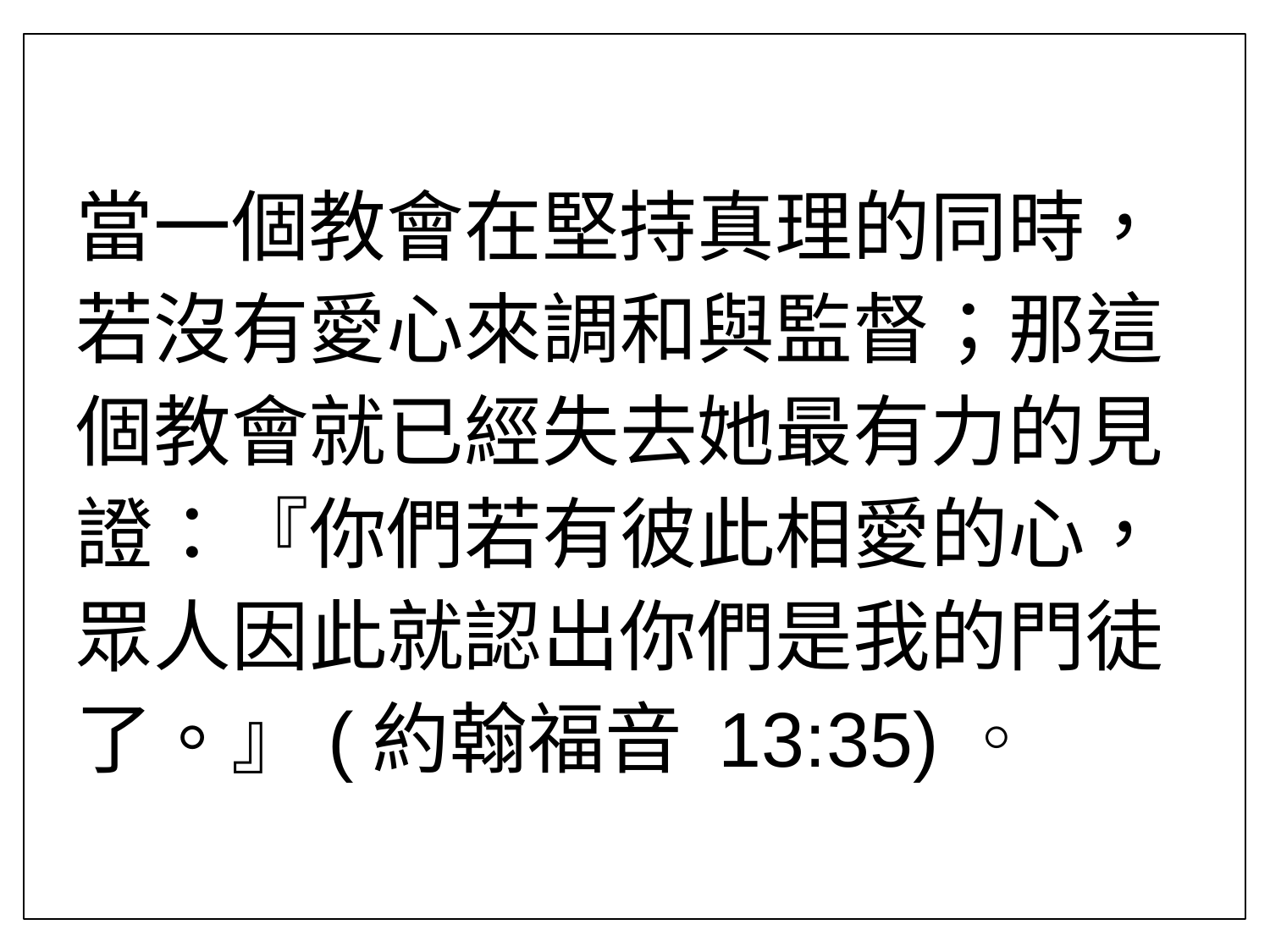

當一個教會在堅持真理的同時，若沒有愛心來調和與監督；那這個教會就已經失去她最有力的見證：『你們若有彼此相愛的心，眾人因此就認出你們是我的門徒了。』(約翰福音 13:35)。